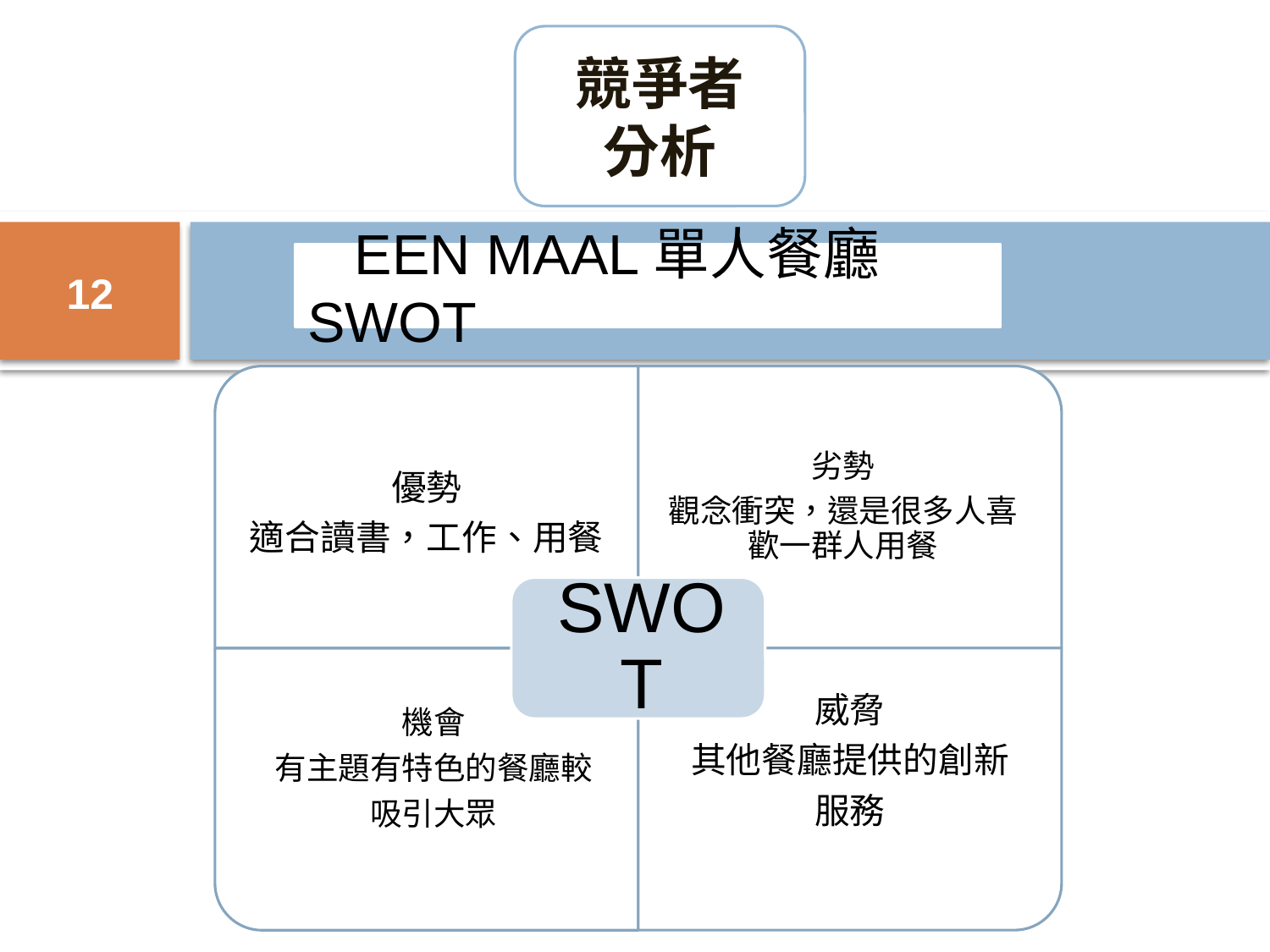

競爭者
分析
12
   EEN MAAL單人餐廳 SWOT
優勢
適合讀書，工作、用餐
劣勢
觀念衝突，還是很多人喜歡一群人用餐
機會
有主題有特色的餐廳較
吸引大眾

威脅
其他餐廳提供的創新
服務

SWOT